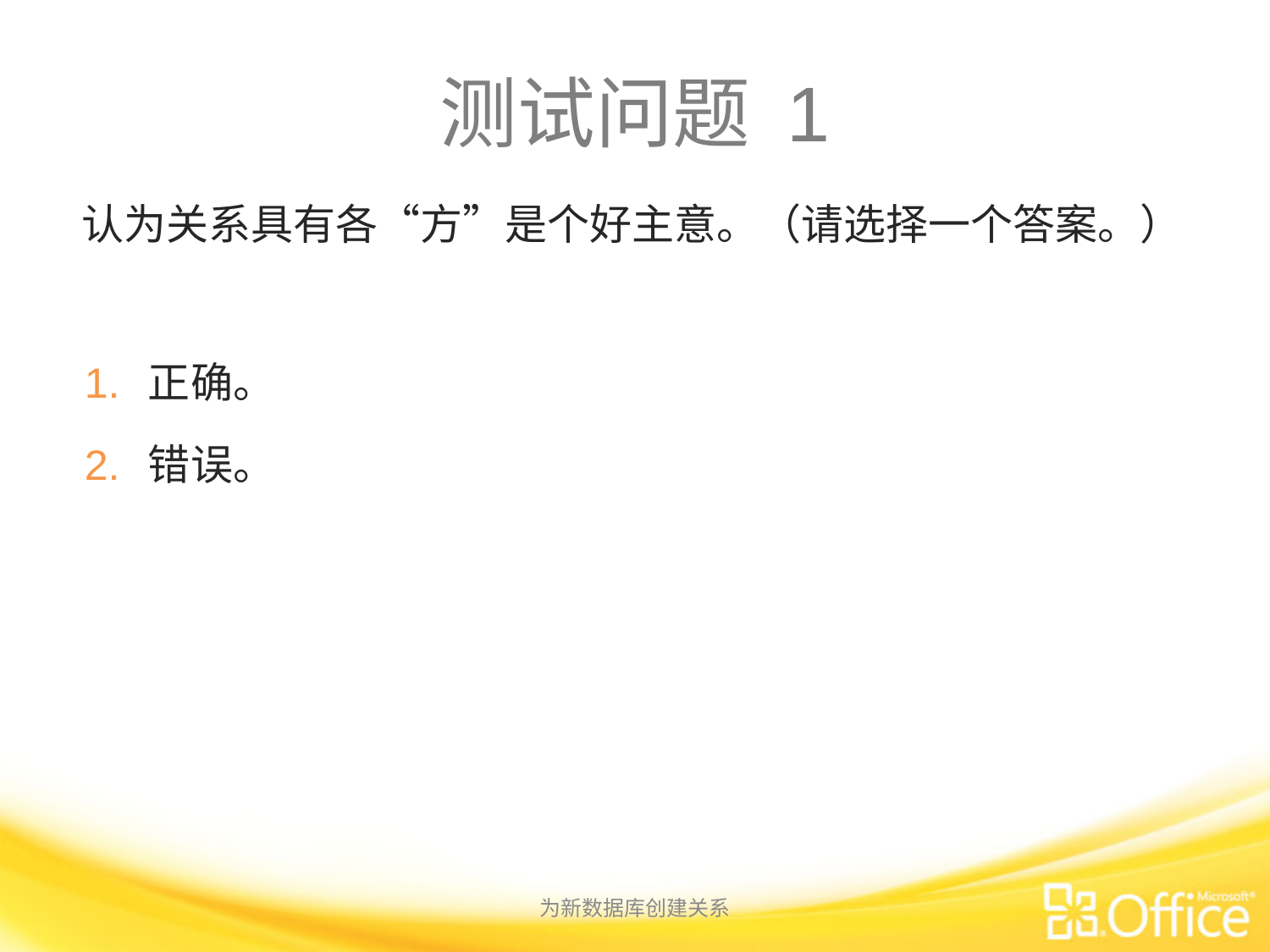

# 测试问题 1
认为关系具有各“方”是个好主意。（请选择一个答案。）
正确。
错误。
为新数据库创建关系